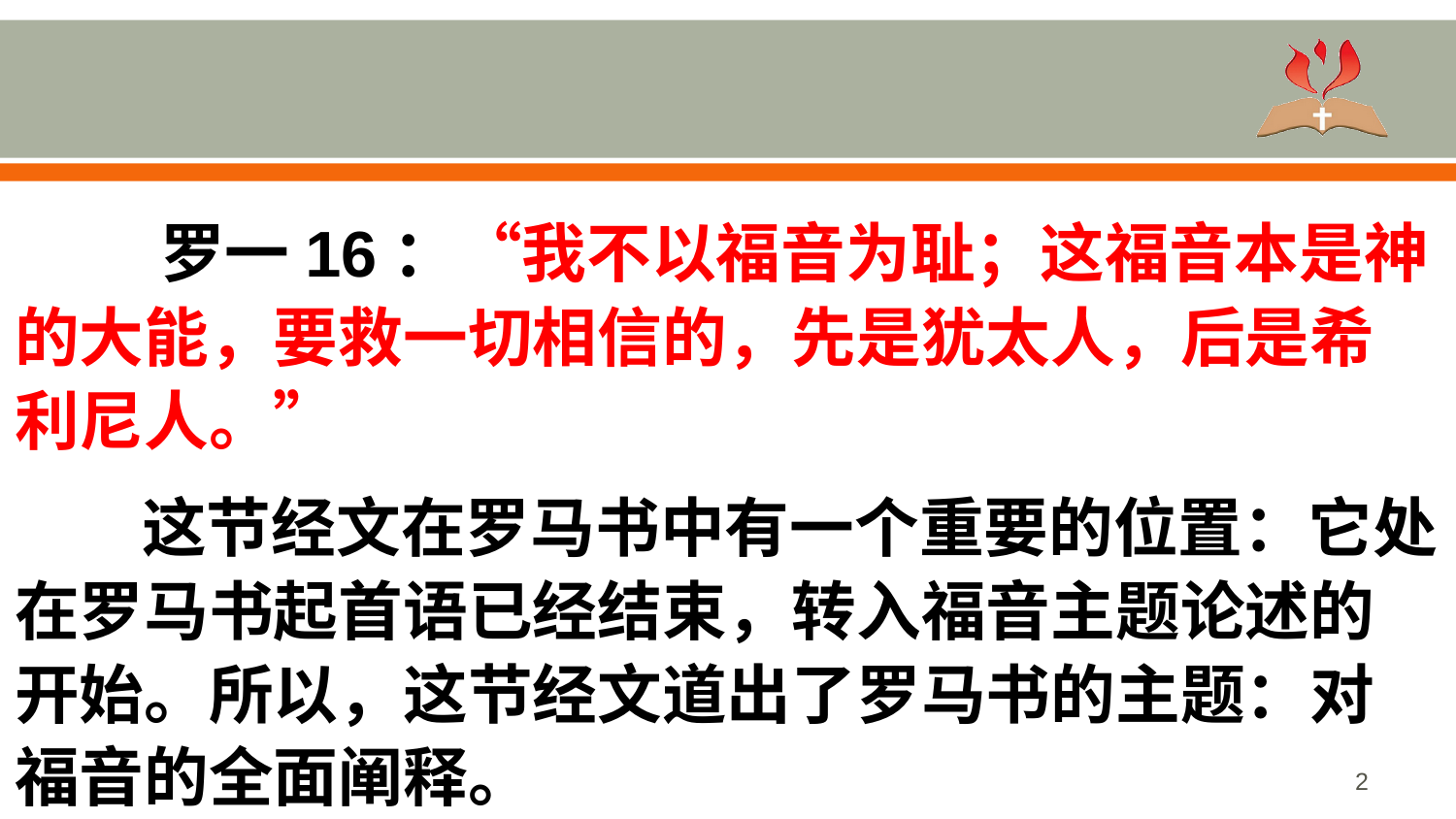

罗一16：“我不以福音为耻；这福音本是神的大能，要救一切相信的，先是犹太人，后是希利尼人。”
这节经文在罗马书中有一个重要的位置：它处在罗马书起首语已经结束，转入福音主题论述的开始。所以，这节经文道出了罗马书的主题：对福音的全面阐释。

2